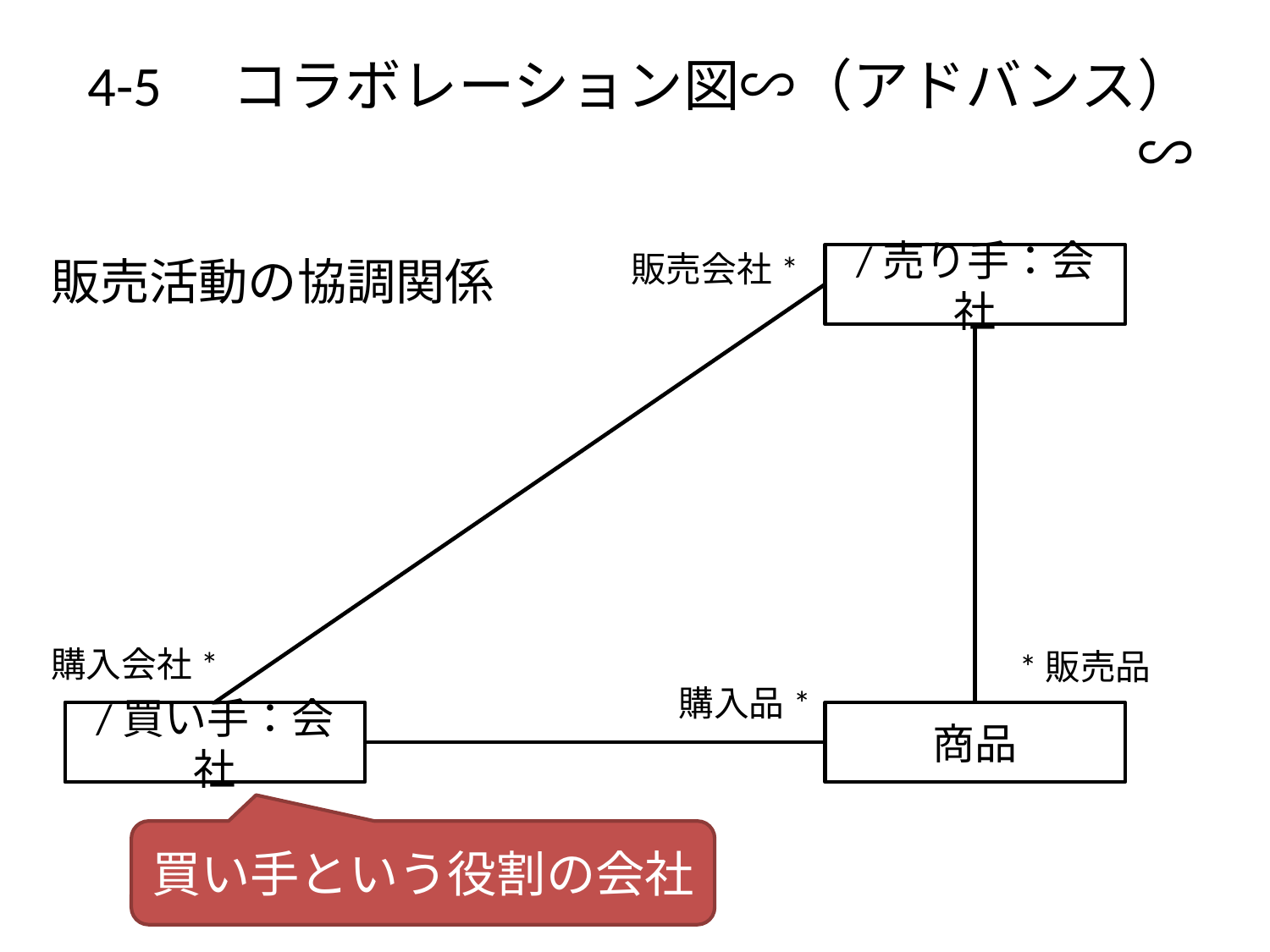

# 4-5　コラボレーション図∽（アドバンス）∽
販売会社*
販売活動の協調関係
/売り手：会社
購入会社*
*販売品
購入品*
/買い手：会社
商品
買い手という役割の会社